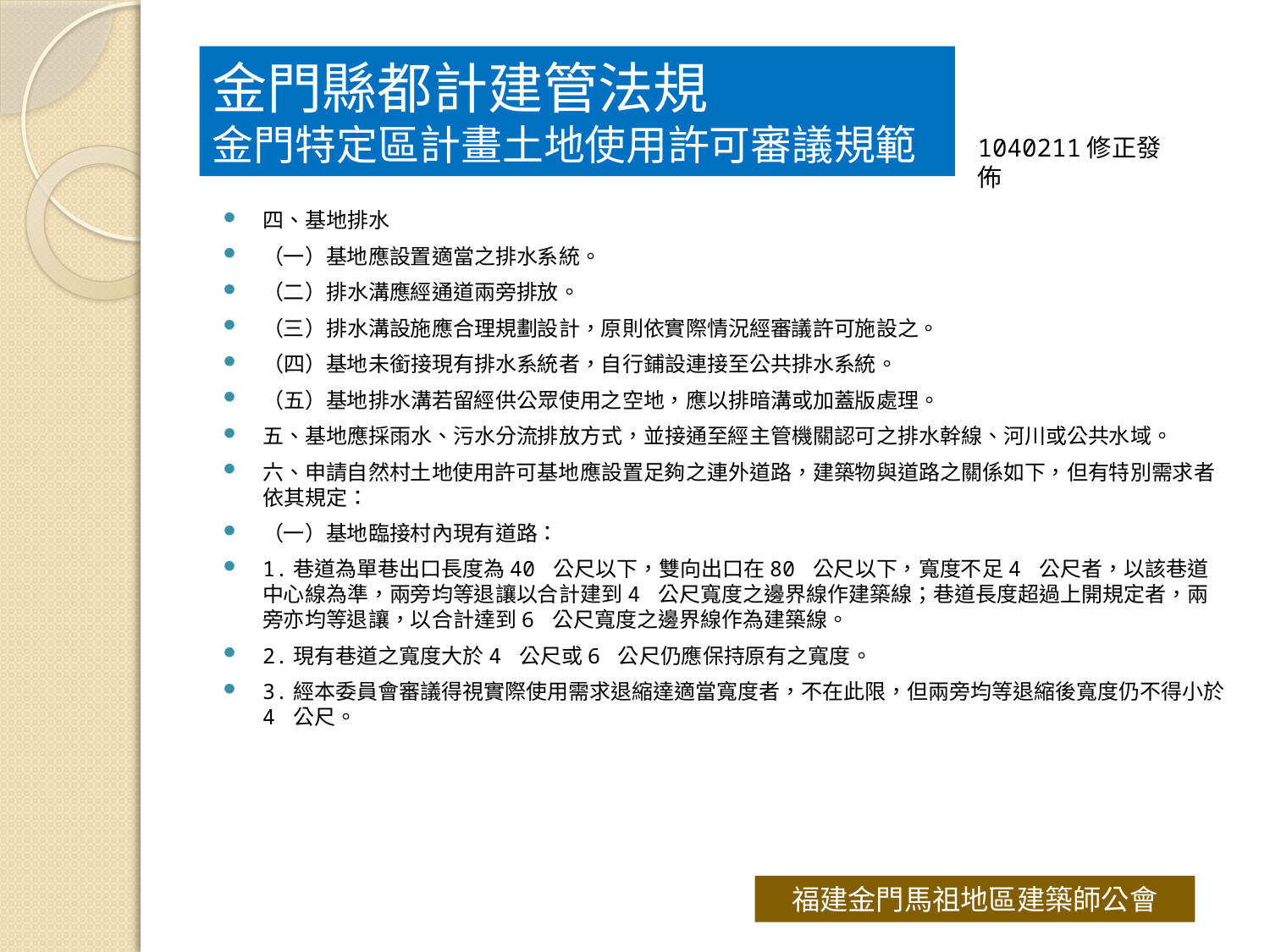

# 金門縣都計建管法規 金門特定區計畫土地使用許可審議規範
1040211修正發佈
四、基地排水
（一）基地應設置適當之排水系統。
（二）排水溝應經通道兩旁排放。
（三）排水溝設施應合理規劃設計，原則依實際情況經審議許可施設之。
（四）基地未銜接現有排水系統者，自行鋪設連接至公共排水系統。
（五）基地排水溝若留經供公眾使用之空地，應以排暗溝或加蓋版處理。
五、基地應採雨水、污水分流排放方式，並接通至經主管機關認可之排水幹線、河川或公共水域。
六、申請自然村土地使用許可基地應設置足夠之連外道路，建築物與道路之關係如下，但有特別需求者依其規定：
（一）基地臨接村內現有道路：
1.巷道為單巷出口長度為40 公尺以下，雙向出口在80 公尺以下，寬度不足4 公尺者，以該巷道中心線為準，兩旁均等退讓以合計建到4 公尺寬度之邊界線作建築線；巷道長度超過上開規定者，兩旁亦均等退讓，以合計達到6 公尺寬度之邊界線作為建築線。
2.現有巷道之寬度大於4 公尺或6 公尺仍應保持原有之寬度。
3.經本委員會審議得視實際使用需求退縮達適當寬度者，不在此限，但兩旁均等退縮後寬度仍不得小於4 公尺。
福建金門馬祖地區建築師公會